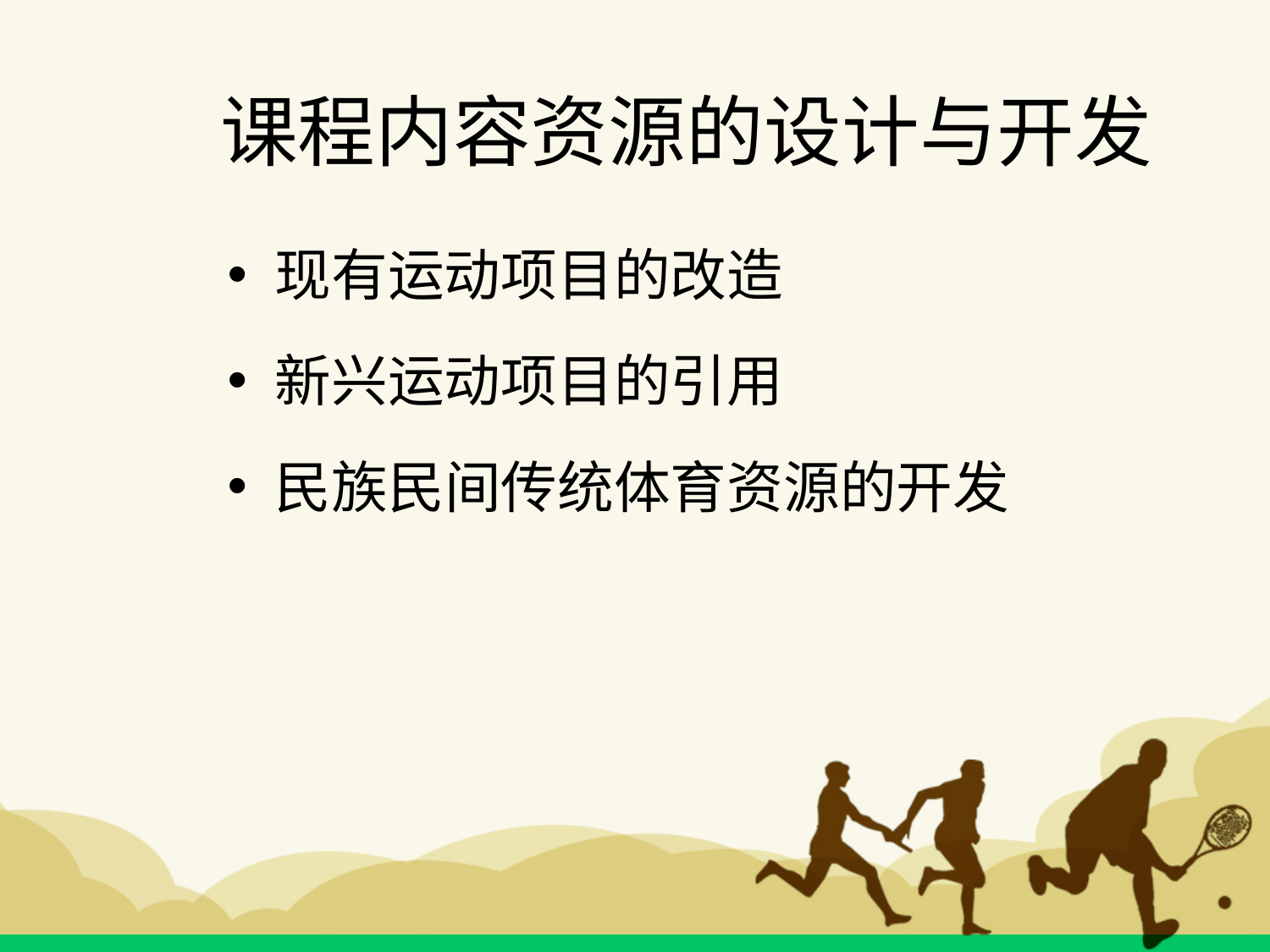

# 课程内容资源的设计与开发
现有运动项目的改造
新兴运动项目的引用
民族民间传统体育资源的开发